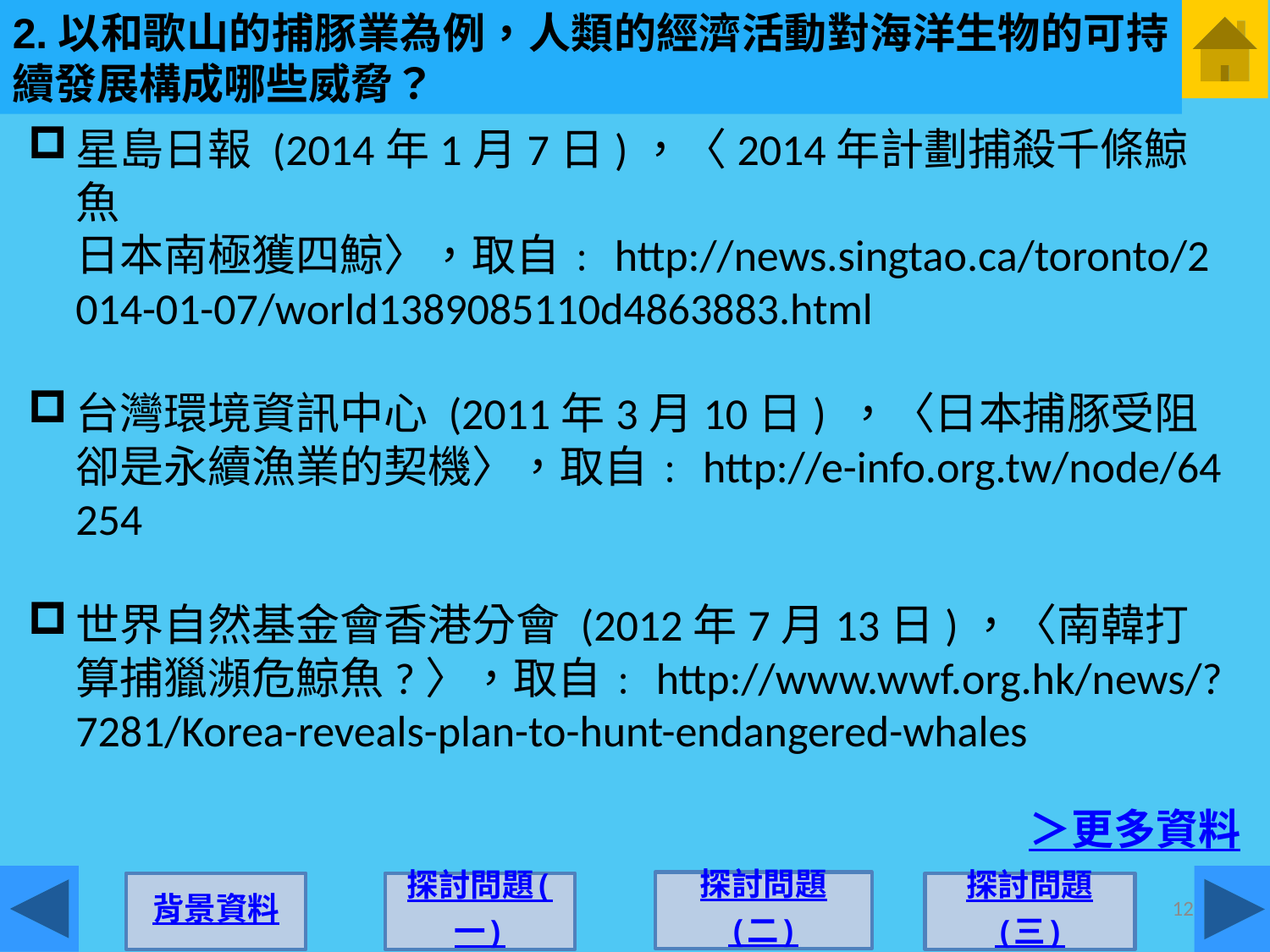

2.以和歌山的捕豚業為例，人類的經濟活動對海洋生物的可持續發展構成哪些威脅？

星島日報 (2014年1月7日)，〈2014年計劃捕殺千條鯨魚 日本南極獲四鯨〉，取自﹕http://news.singtao.ca/toronto/2014-01-07/world1389085110d4863883.html

台灣環境資訊中心 (2011年3月10日) ，〈日本捕豚受阻 卻是永續漁業的契機〉，取自﹕http://e-info.org.tw/node/64254

世界自然基金會香港分會 (2012年7月13日)，〈南韓打算捕獵瀕危鯨魚?〉，取自﹕http://www.wwf.org.hk/news/?7281/Korea-reveals-plan-to-hunt-endangered-whales

＞更多資料

探討問題
(二)
探討問題(一)
背景資料
探討問題
(三)
12